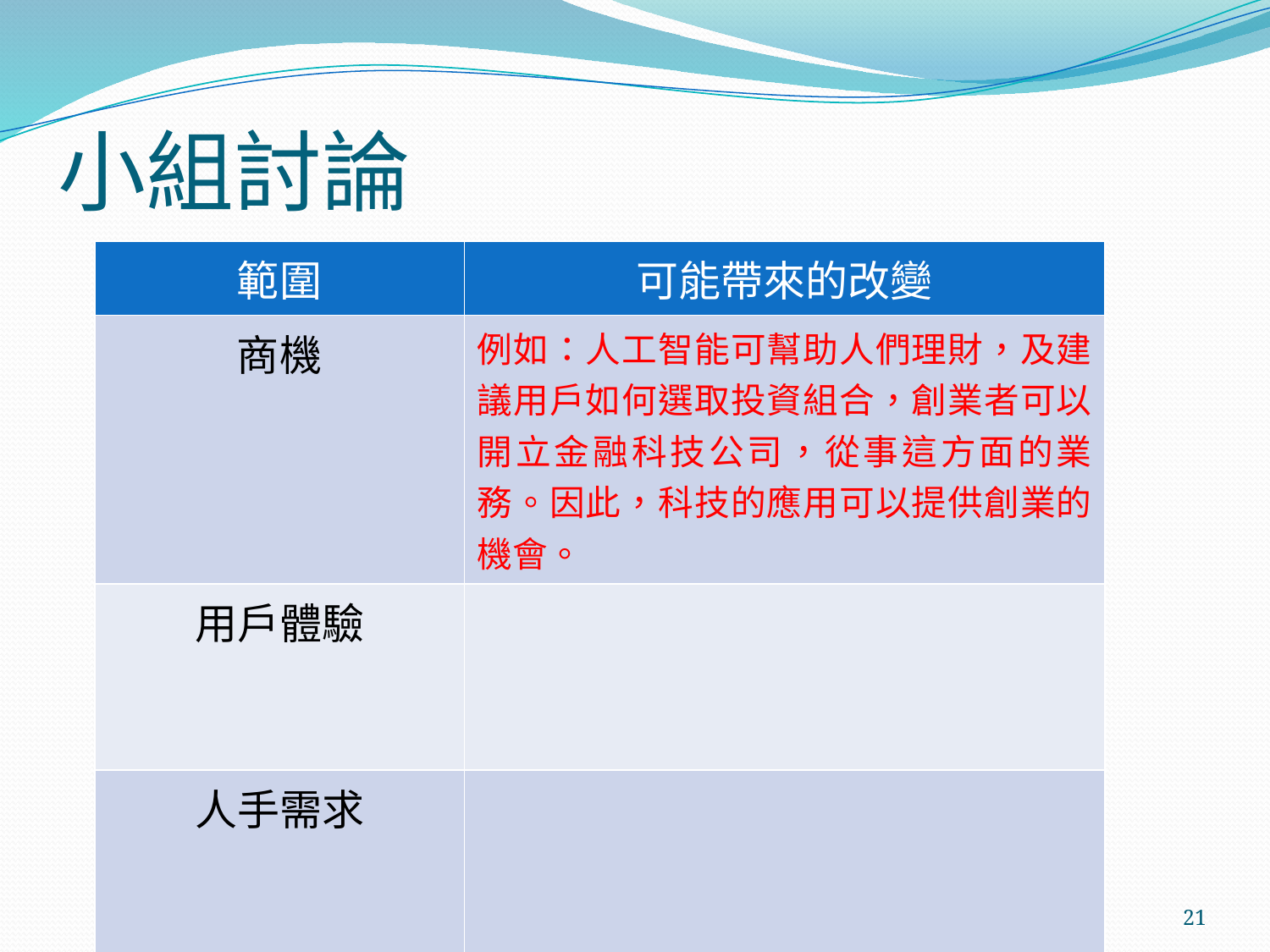

# 小組討論
| 範圍 | 可能帶來的改變 |
| --- | --- |
| 商機 | 例如：人工智能可幫助人們理財，及建議用戶如何選取投資組合，創業者可以開立金融科技公司，從事這方面的業務。因此，科技的應用可以提供創業的機會。 |
| 用戶體驗 |  |
| 人手需求 |  |
21